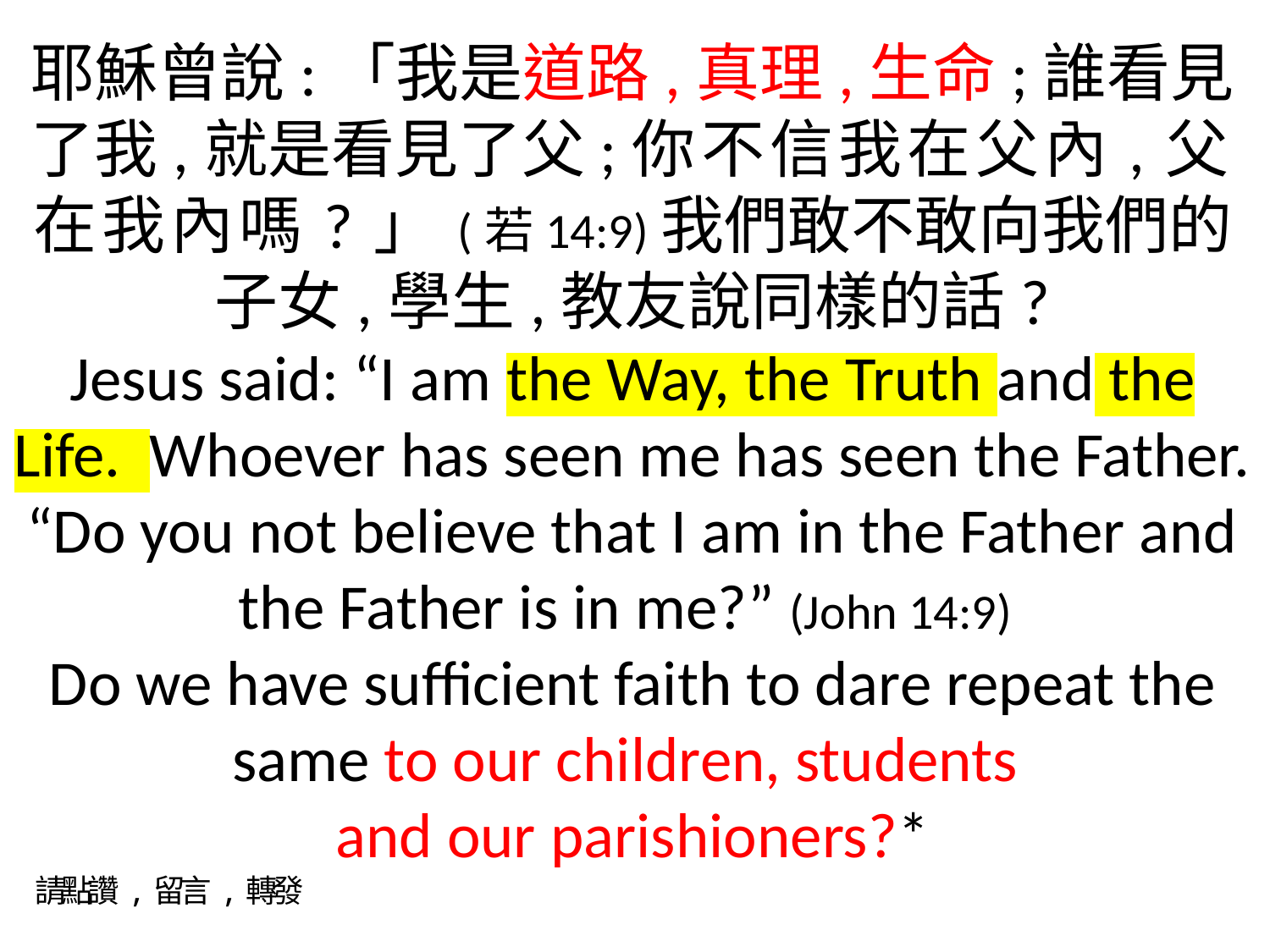

耶穌曾說:「我是道路,真理,生命;誰看見了我,就是看見了父;你不信我在父內,父在我內嗎?」(若14:9)我們敢不敢向我們的
子女,學生,教友說同樣的話?
Jesus said: “I am the Way, the Truth and the Life.  Whoever has seen me has seen the Father. “Do you not believe that I am in the Father and the Father is in me?” (John 14:9)
Do we have sufficient faith to dare repeat the same to our children, students
and our parishioners?*
  請點讚,留言,轉發